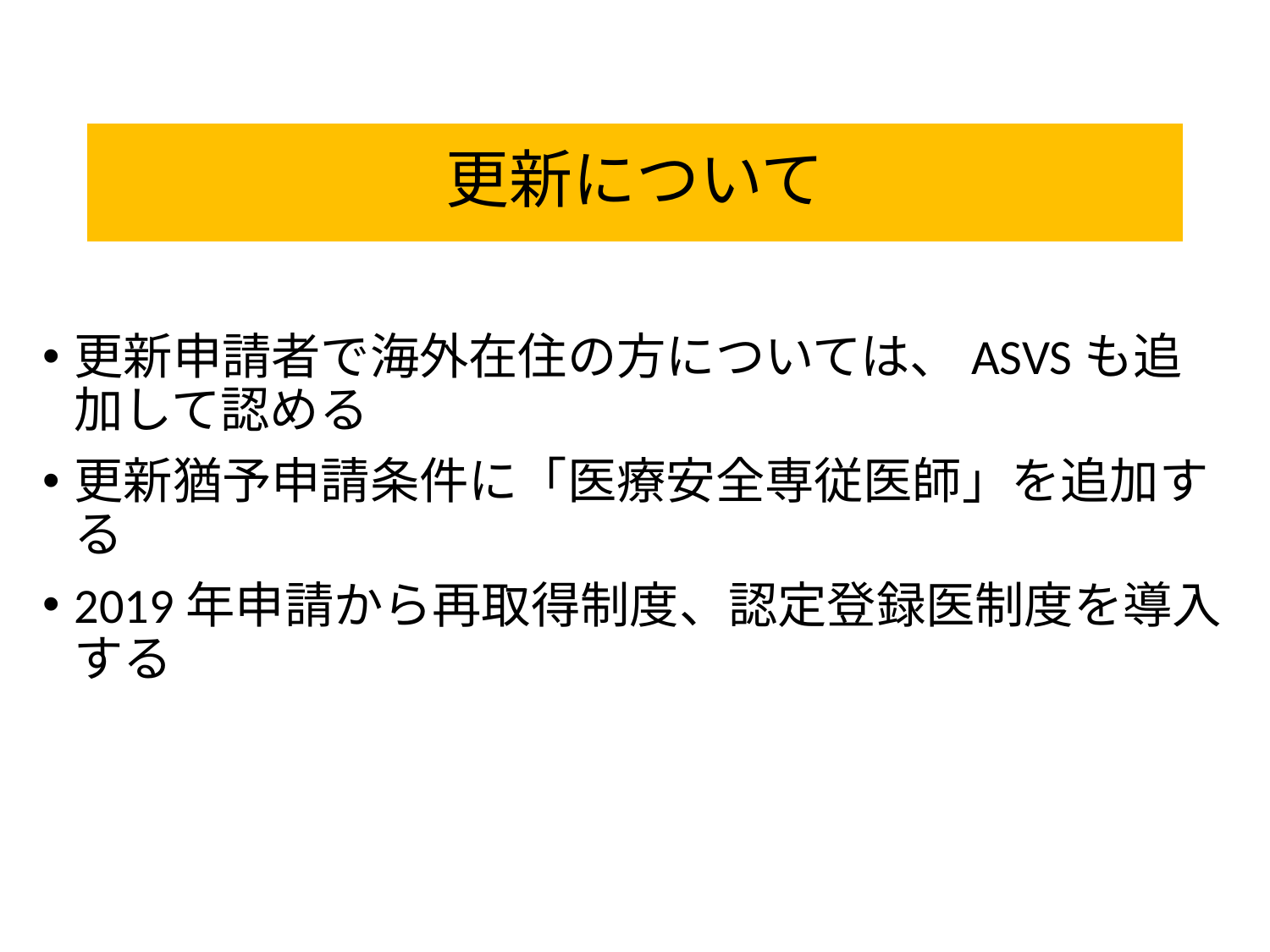

# 更新について
更新申請者で海外在住の方については、ASVSも追加して認める
更新猶予申請条件に「医療安全専従医師」を追加する
2019年申請から再取得制度、認定登録医制度を導入する